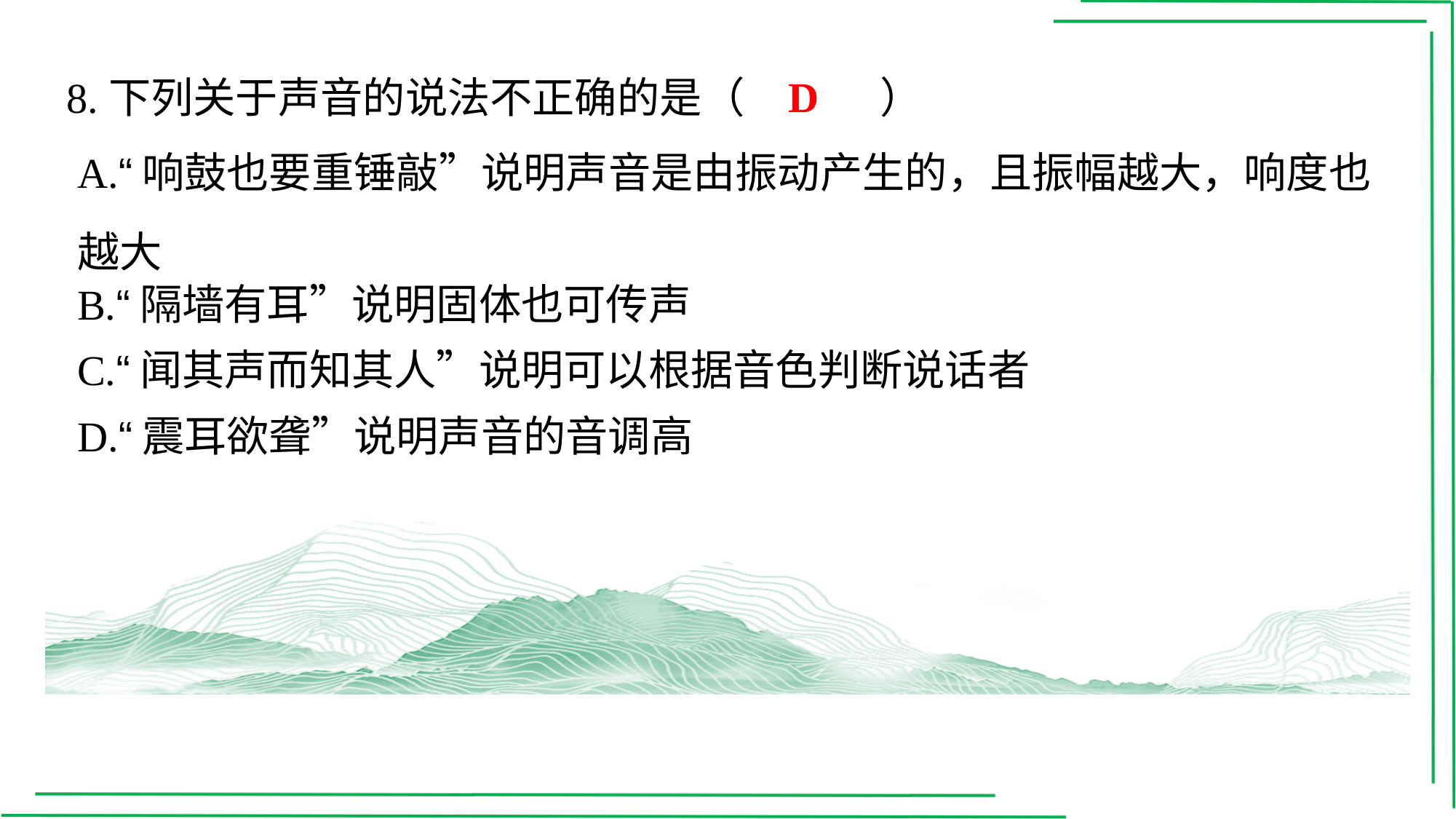

D
8.下列关于声音的说法不正确的是（　D　）
| A.“响鼓也要重锤敲”说明声音是由振动产生的，且振幅越大，响度也越大 |
| --- |
| B.“隔墙有耳”说明固体也可传声 |
| C.“闻其声而知其人”说明可以根据音色判断说话者 |
| D.“震耳欲聋”说明声音的音调高 |